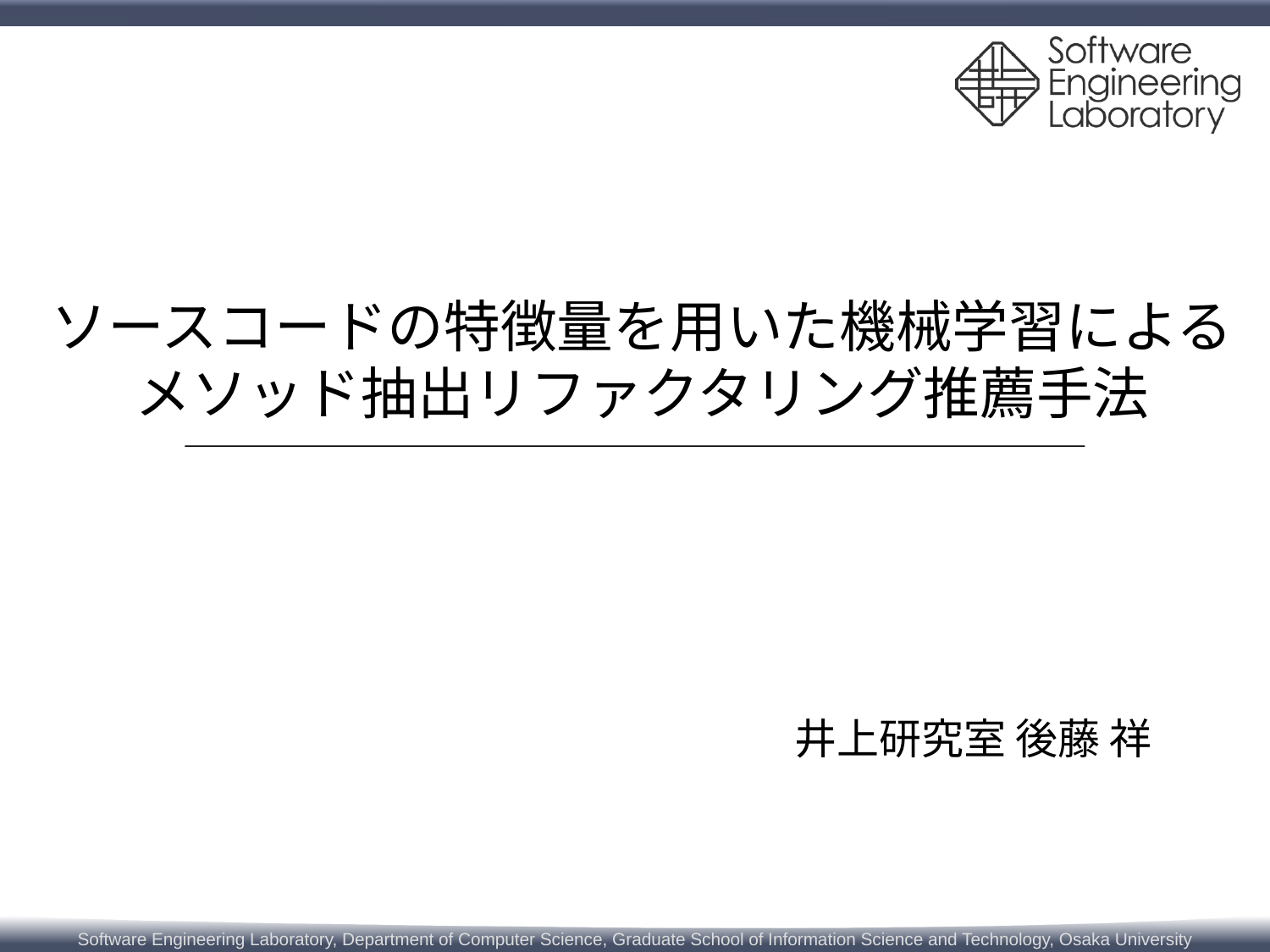

# ソースコードの特徴量を用いた機械学習による メソッド抽出リファクタリング推薦手法
井上研究室 後藤 祥